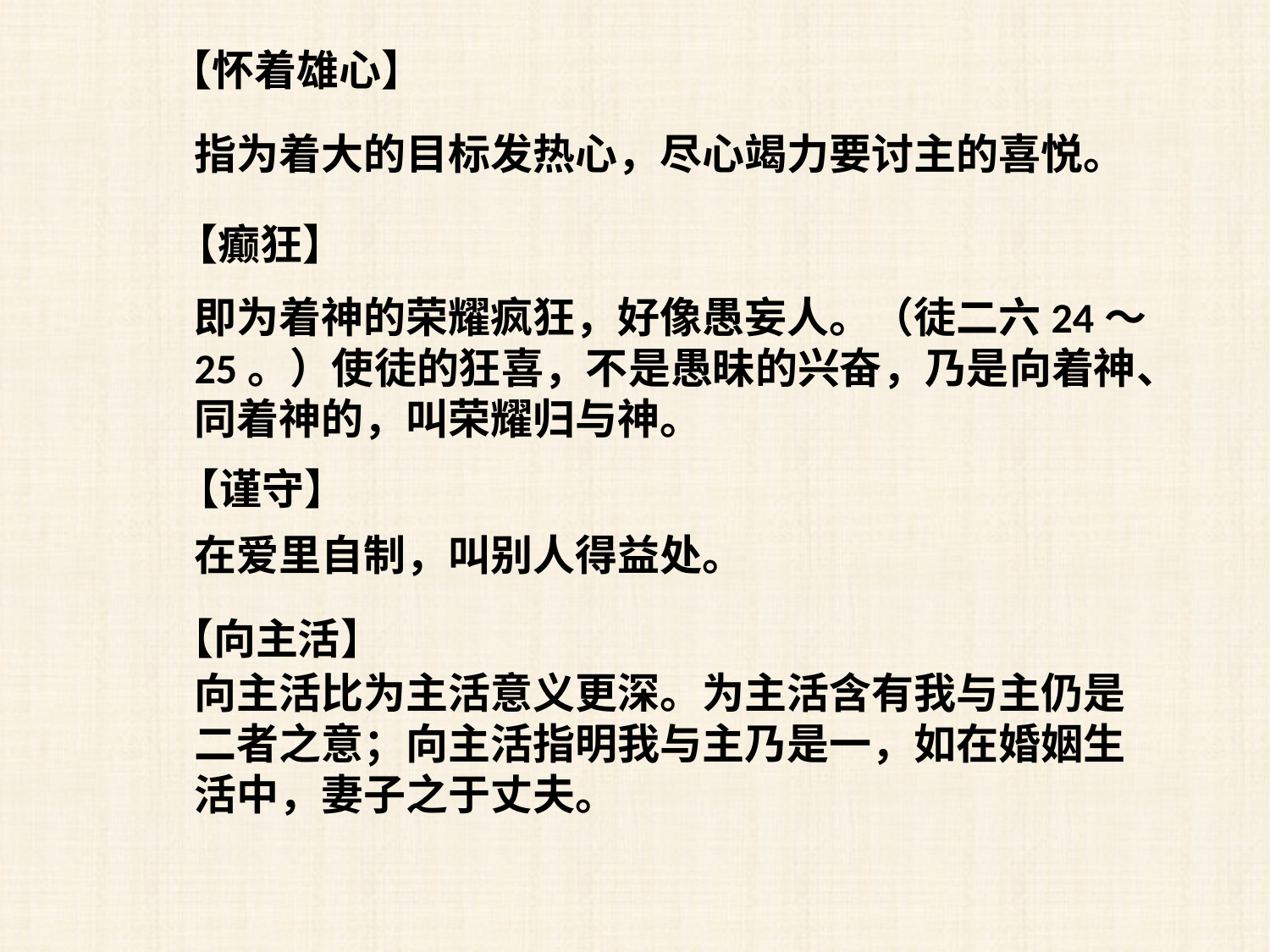

【怀着雄心】
指为着大的目标发热心，尽心竭力要讨主的喜悦。
【癫狂】
即为着神的荣耀疯狂，好像愚妄人。（徒二六24～25。）使徒的狂喜，不是愚昧的兴奋，乃是向着神、同着神的，叫荣耀归与神。
【谨守】
在爱里自制，叫别人得益处。
【向主活】
向主活比为主活意义更深。为主活含有我与主仍是二者之意；向主活指明我与主乃是一，如在婚姻生活中，妻子之于丈夫。